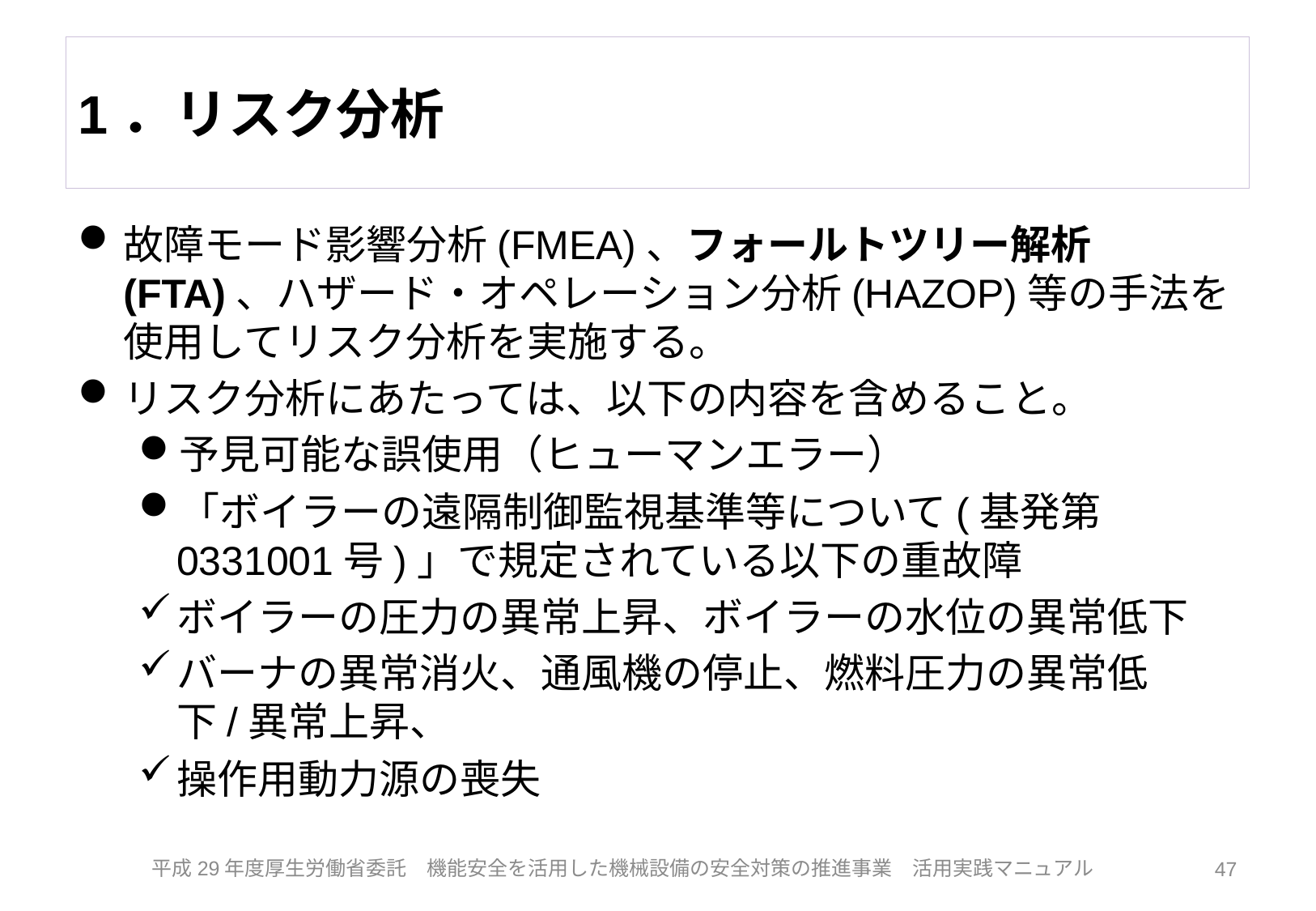

# 1．リスク分析
故障モード影響分析(FMEA)、フォールトツリー解析(FTA)、ハザード・オペレーション分析(HAZOP)等の手法を使用してリスク分析を実施する。
リスク分析にあたっては、以下の内容を含めること。
予見可能な誤使用（ヒューマンエラー）
「ボイラーの遠隔制御監視基準等について(基発第0331001号)」で規定されている以下の重故障
ボイラーの圧力の異常上昇、ボイラーの水位の異常低下
バーナの異常消火、通風機の停止、燃料圧力の異常低下/異常上昇、
操作用動力源の喪失
47
平成29年度厚生労働省委託　機能安全を活用した機械設備の安全対策の推進事業　活用実践マニュアル